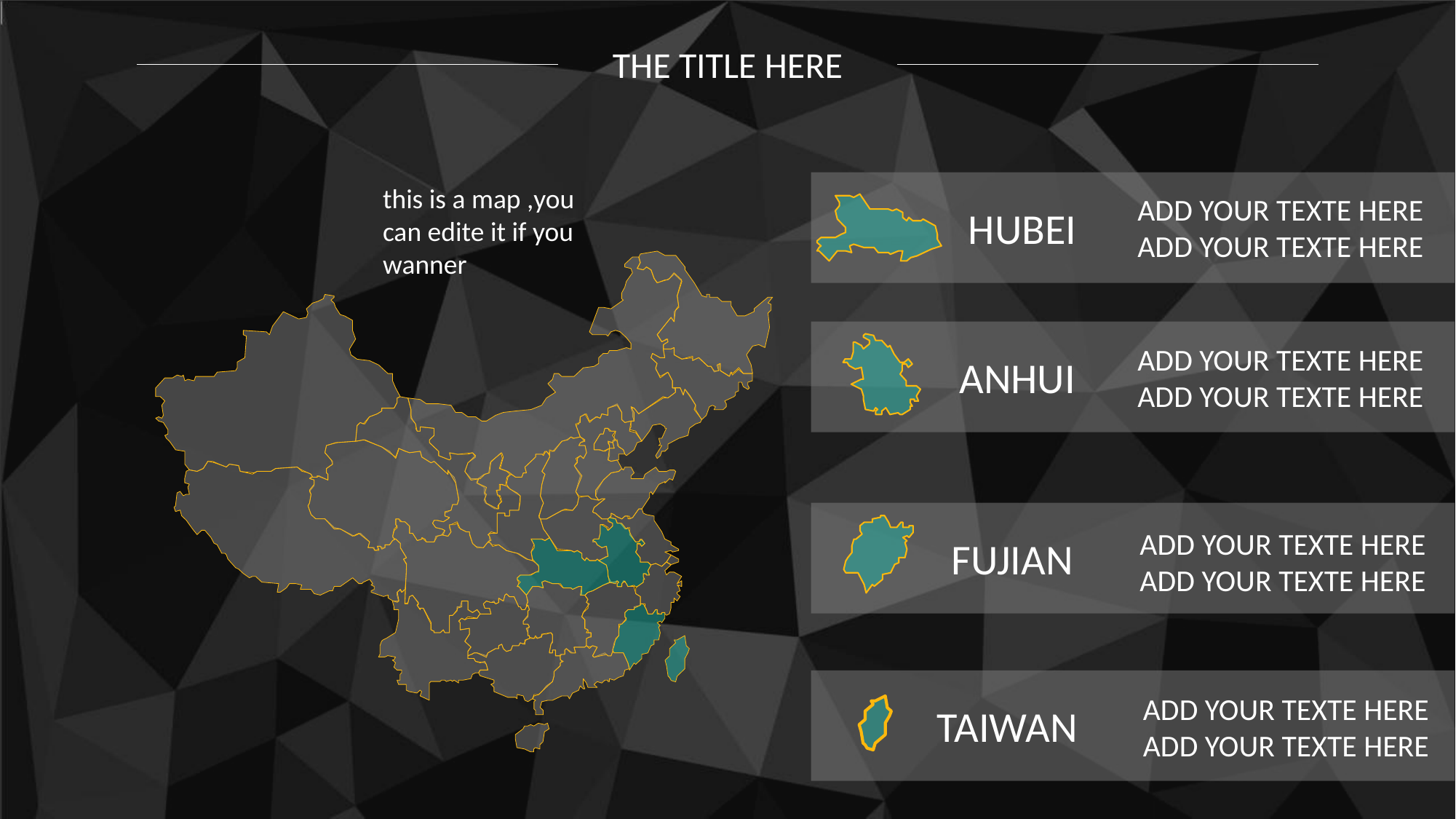

THE TITLE HERE

this is a map ,you can edite it if you wanner
ADD YOUR TEXTE HERE
ADD YOUR TEXTE HERE

HUBEI
黑龙江

吉林
新疆

辽宁
甘肃

内蒙古

ADD YOUR TEXTE HERE
ADD YOUR TEXTE HERE
ANHUI

北京
河北
宁夏

青海
山西
山东

陕西
河南

江苏

西藏

上海
安徽
四川

浙江

ADD YOUR TEXTE HERE
ADD YOUR TEXTE HERE
江西
FUJIAN

湖南
贵州
福建

台湾

云南

广东
广西

海南
ADD YOUR TEXTE HERE
ADD YOUR TEXTE HERE
TAIWAN